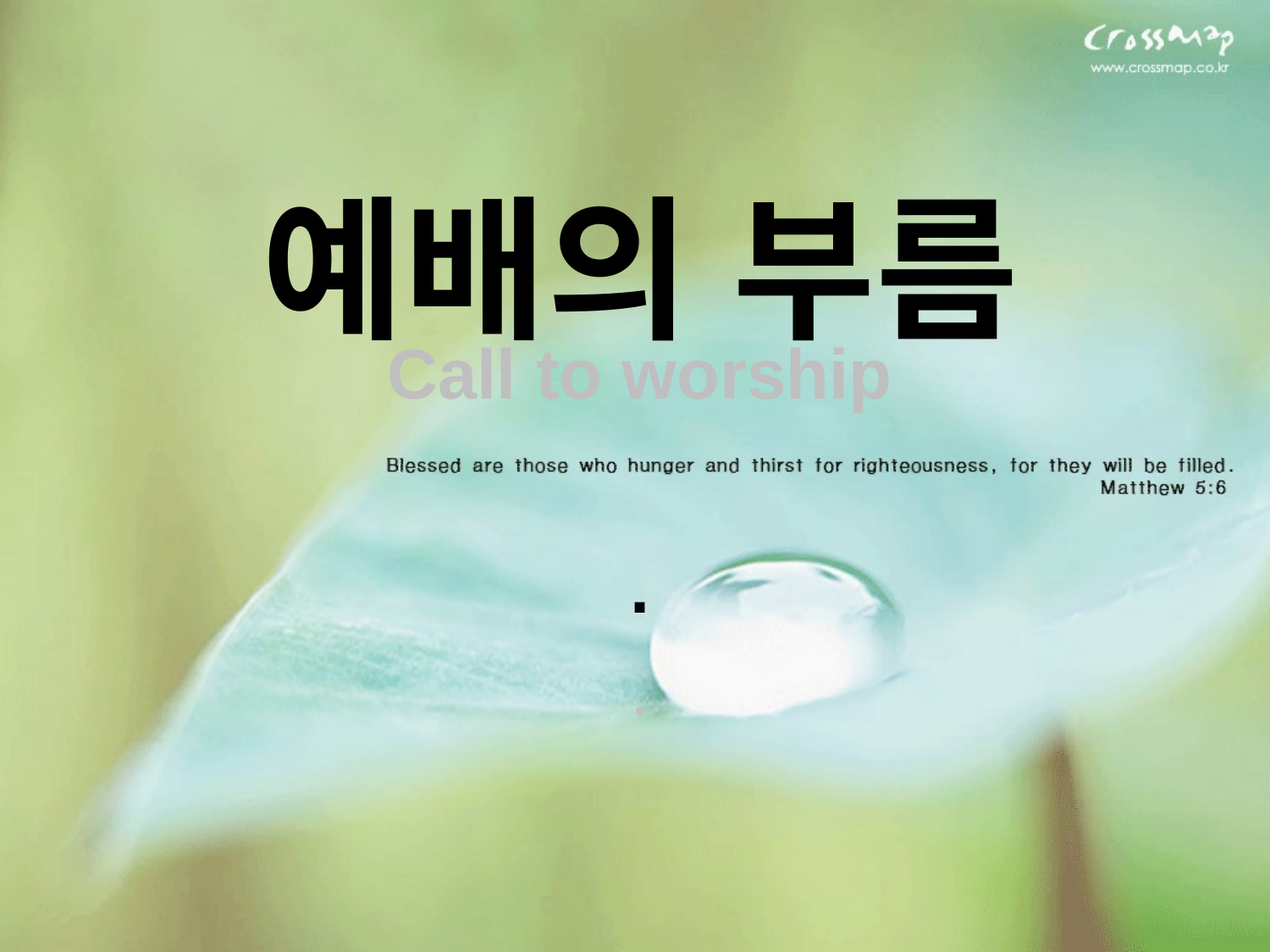

예배의 부름
Call to worship
.
.